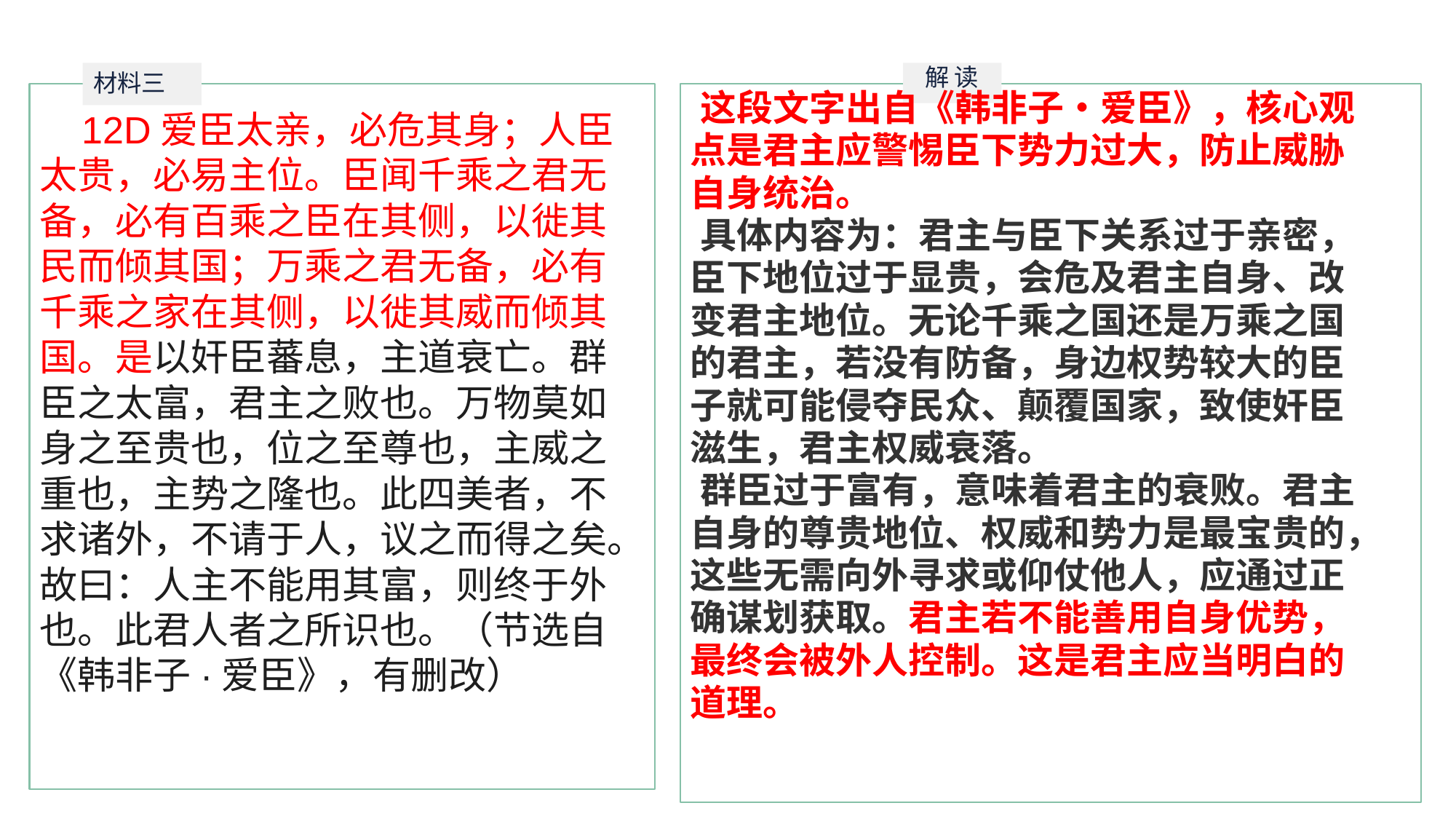

文言文阅读
解 读

材料三
这段文字出自《韩非子・爱臣》，核心观点是君主应警惕臣下势力过大，防止威胁自身统治。
具体内容为：君主与臣下关系过于亲密，臣下地位过于显贵，会危及君主自身、改变君主地位。无论千乘之国还是万乘之国的君主，若没有防备，身边权势较大的臣子就可能侵夺民众、颠覆国家，致使奸臣滋生，君主权威衰落。
群臣过于富有，意味着君主的衰败。君主自身的尊贵地位、权威和势力是最宝贵的，这些无需向外寻求或仰仗他人，应通过正确谋划获取。君主若不能善用自身优势，最终会被外人控制。这是君主应当明白的道理。

    12D爱臣太亲，必危其身；人臣太贵，必易主位。臣闻千乘之君无备，必有百乘之臣在其侧，以徙其民而倾其国；万乘之君无备，必有千乘之家在其侧，以徙其威而倾其国。是以奸臣蕃息，主道衰亡。群臣之太富，君主之败也。万物莫如身之至贵也，位之至尊也，主威之重也，主势之隆也。此四美者，不求诸外，不请于人，议之而得之矣。故曰：人主不能用其富，则终于外也。此君人者之所识也。（节选自《韩非子·爱臣》，有删改）